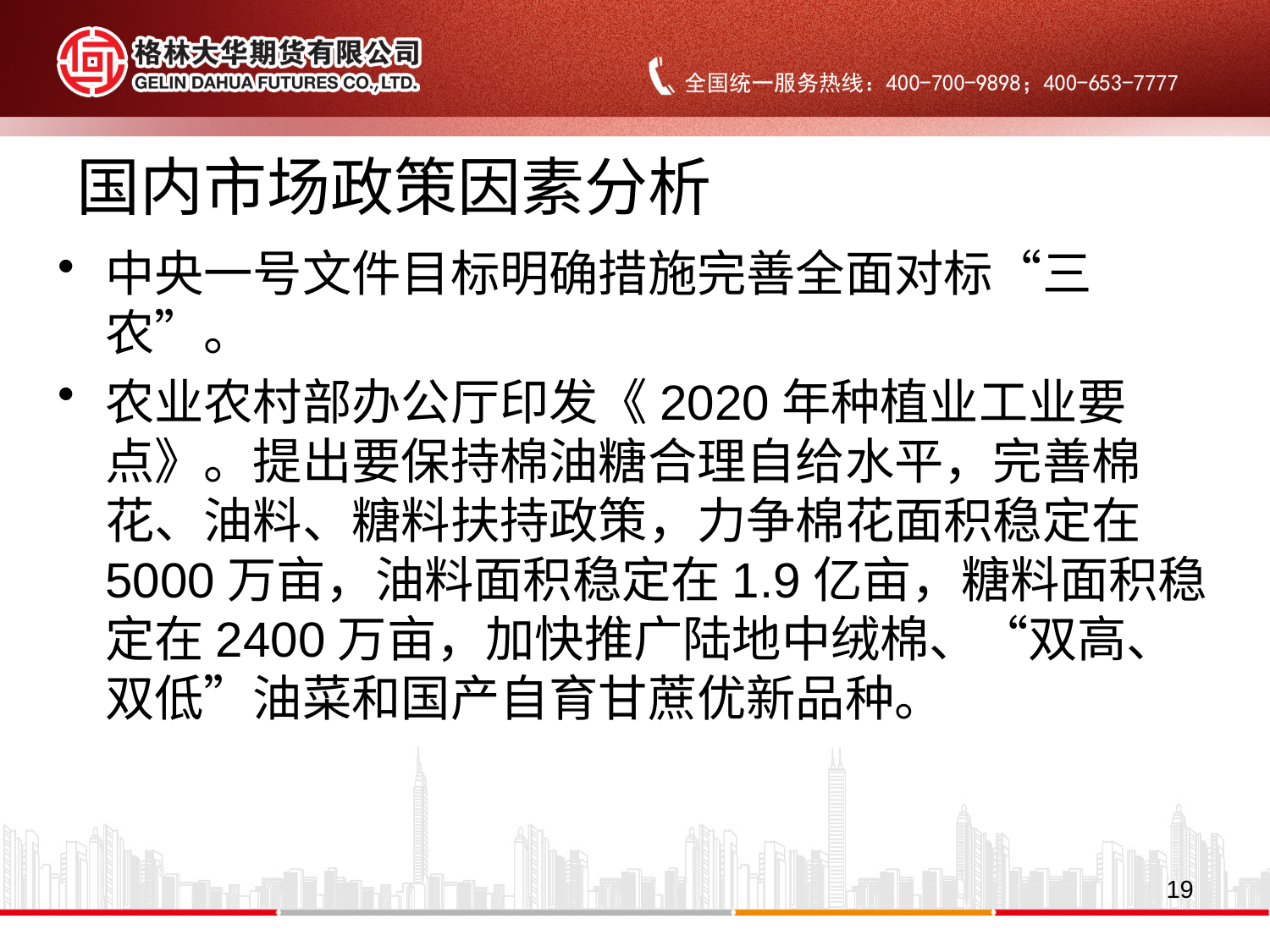

# 国内市场政策因素分析
中央一号文件目标明确措施完善全面对标“三农”。
农业农村部办公厅印发《2020年种植业工业要点》。提出要保持棉油糖合理自给水平，完善棉花、油料、糖料扶持政策，力争棉花面积稳定在5000万亩，油料面积稳定在1.9亿亩，糖料面积稳定在2400万亩，加快推广陆地中绒棉、“双高、双低”油菜和国产自育甘蔗优新品种。

19